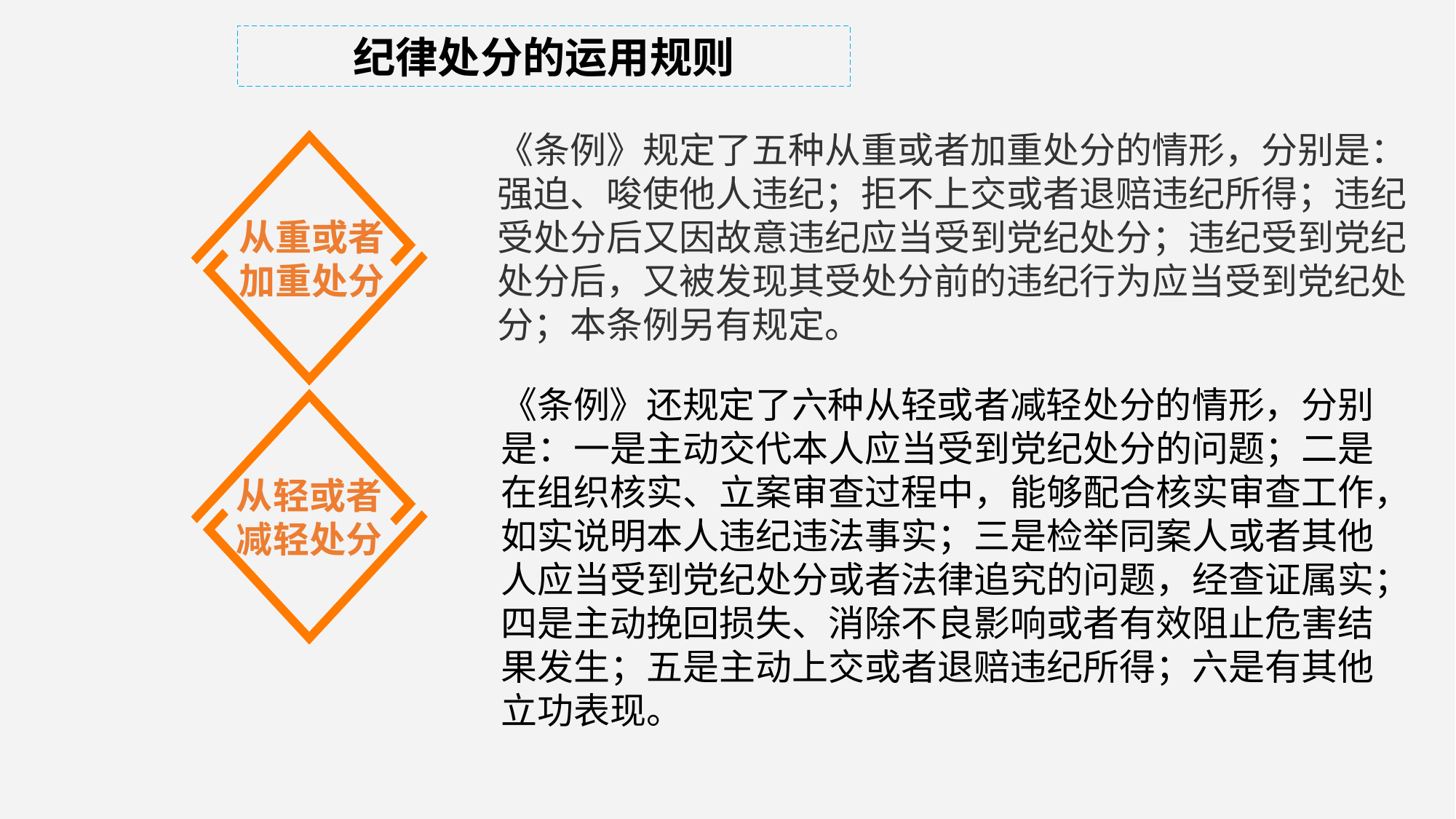

纪律处分的运用规则
《条例》规定了五种从重或者加重处分的情形，分别是：强迫、唆使他人违纪；拒不上交或者退赔违纪所得；违纪受处分后又因故意违纪应当受到党纪处分；违纪受到党纪处分后，又被发现其受处分前的违纪行为应当受到党纪处分；本条例另有规定。
从重或者加重处分
《条例》还规定了六种从轻或者减轻处分的情形，分别是：一是主动交代本人应当受到党纪处分的问题；二是在组织核实、立案审查过程中，能够配合核实审查工作，如实说明本人违纪违法事实；三是检举同案人或者其他人应当受到党纪处分或者法律追究的问题，经查证属实；四是主动挽回损失、消除不良影响或者有效阻止危害结果发生；五是主动上交或者退赔违纪所得；六是有其他立功表现。
从轻或者减轻处分